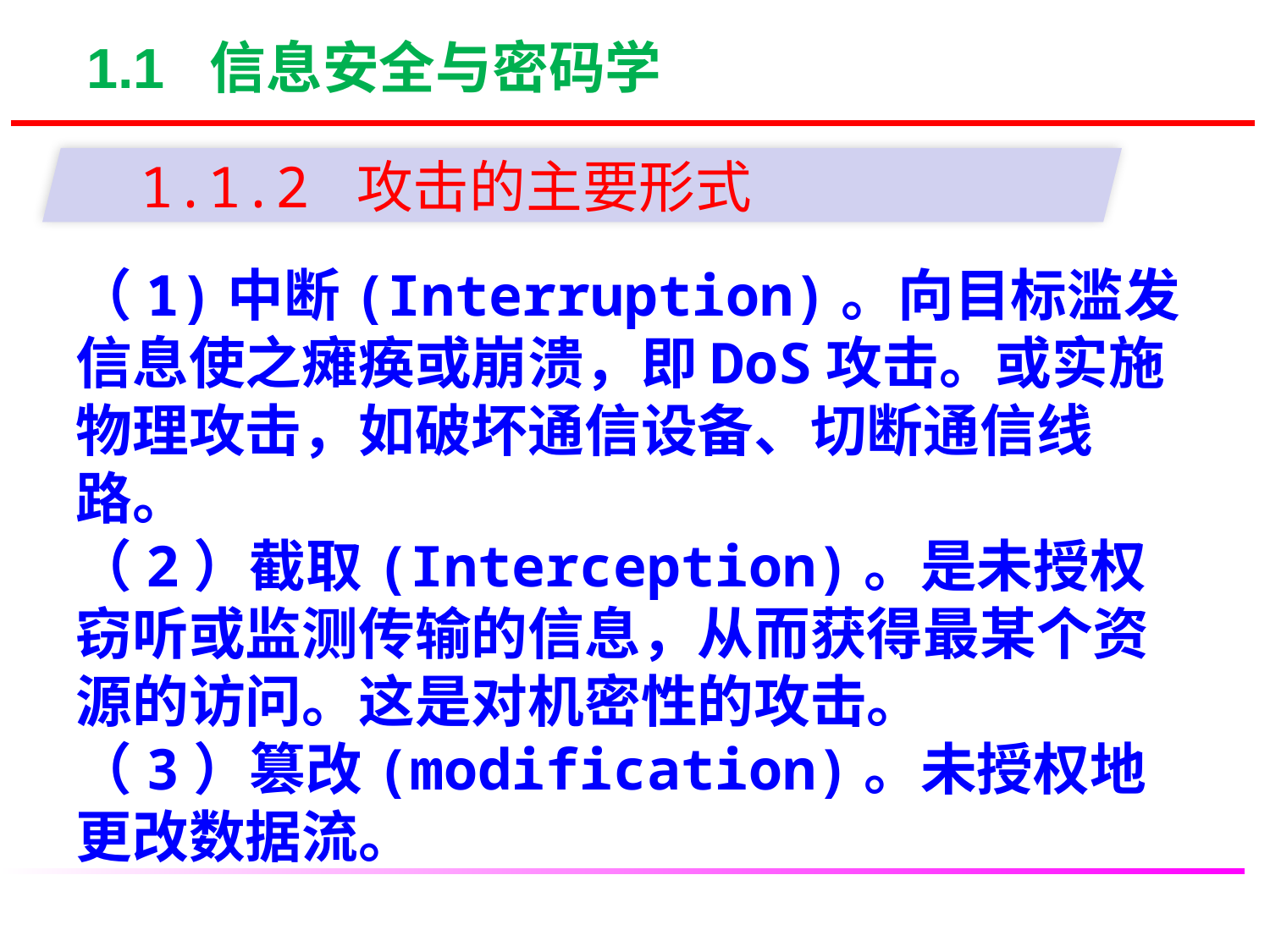

1.1  信息安全与密码学
1.1.2 攻击的主要形式
（1)中断(Interruption)。向目标滥发信息使之瘫痪或崩溃，即DoS攻击。或实施物理攻击，如破坏通信设备、切断通信线路。
（2）截取(Interception)。是未授权窃听或监测传输的信息，从而获得最某个资源的访问。这是对机密性的攻击。
（3）篡改(modification)。未授权地更改数据流。